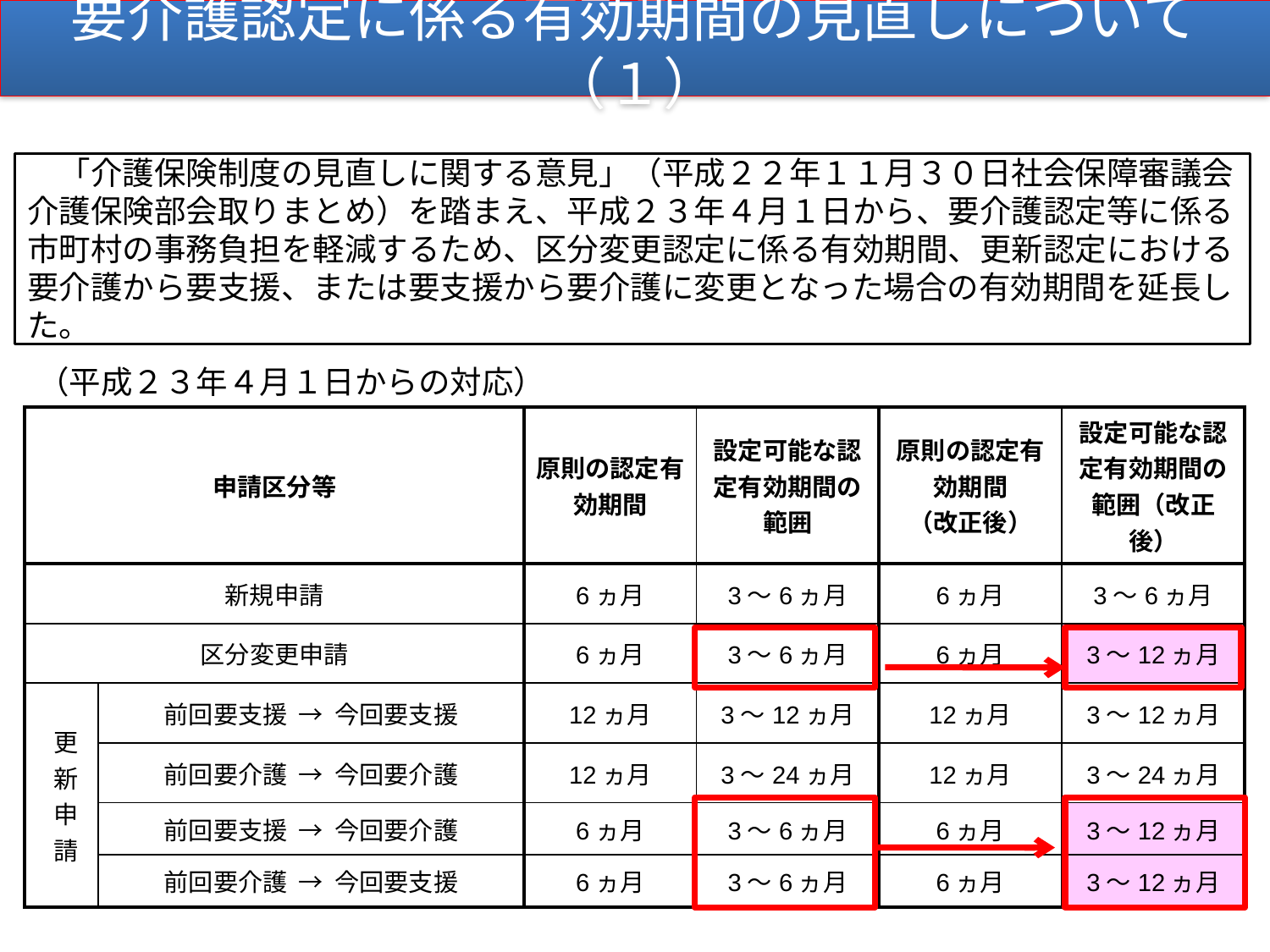

要介護認定に係る有効期間の見直しについて（１）
　「介護保険制度の見直しに関する意見」（平成２２年１１月３０日社会保障審議会介護保険部会取りまとめ）を踏まえ、平成２３年４月１日から、要介護認定等に係る市町村の事務負担を軽減するため、区分変更認定に係る有効期間、更新認定における要介護から要支援、または要支援から要介護に変更となった場合の有効期間を延長した。
（平成２３年４月１日からの対応）
| 申請区分等 |  | 原則の認定有効期間 | 設定可能な認定有効期間の範囲 | 原則の認定有効期間 （改正後） | 設定可能な認定有効期間の範囲（改正後） |
| --- | --- | --- | --- | --- | --- |
| 新規申請 |  | 6ヵ月 | 3～6ヵ月 | 6ヵ月 | 3～6ヵ月 |
| 区分変更申請 |  | 6ヵ月 | 3～6ヵ月 | 6ヵ月 | 3～12ヵ月 |
| 更新申請 | 前回要支援 → 今回要支援 | 12ヵ月 | 3～12ヵ月 | 12ヵ月 | 3～12ヵ月 |
|  | 前回要介護 → 今回要介護 | 12ヵ月 | 3～24ヵ月 | 12ヵ月 | 3～24ヵ月 |
|  | 前回要支援 → 今回要介護 | 6ヵ月 | 3～6ヵ月 | 6ヵ月 | 3～12ヵ月 |
|  | 前回要介護 → 今回要支援 | 6ヵ月 | 3～6ヵ月 | 6ヵ月 | 3～12ヵ月 |